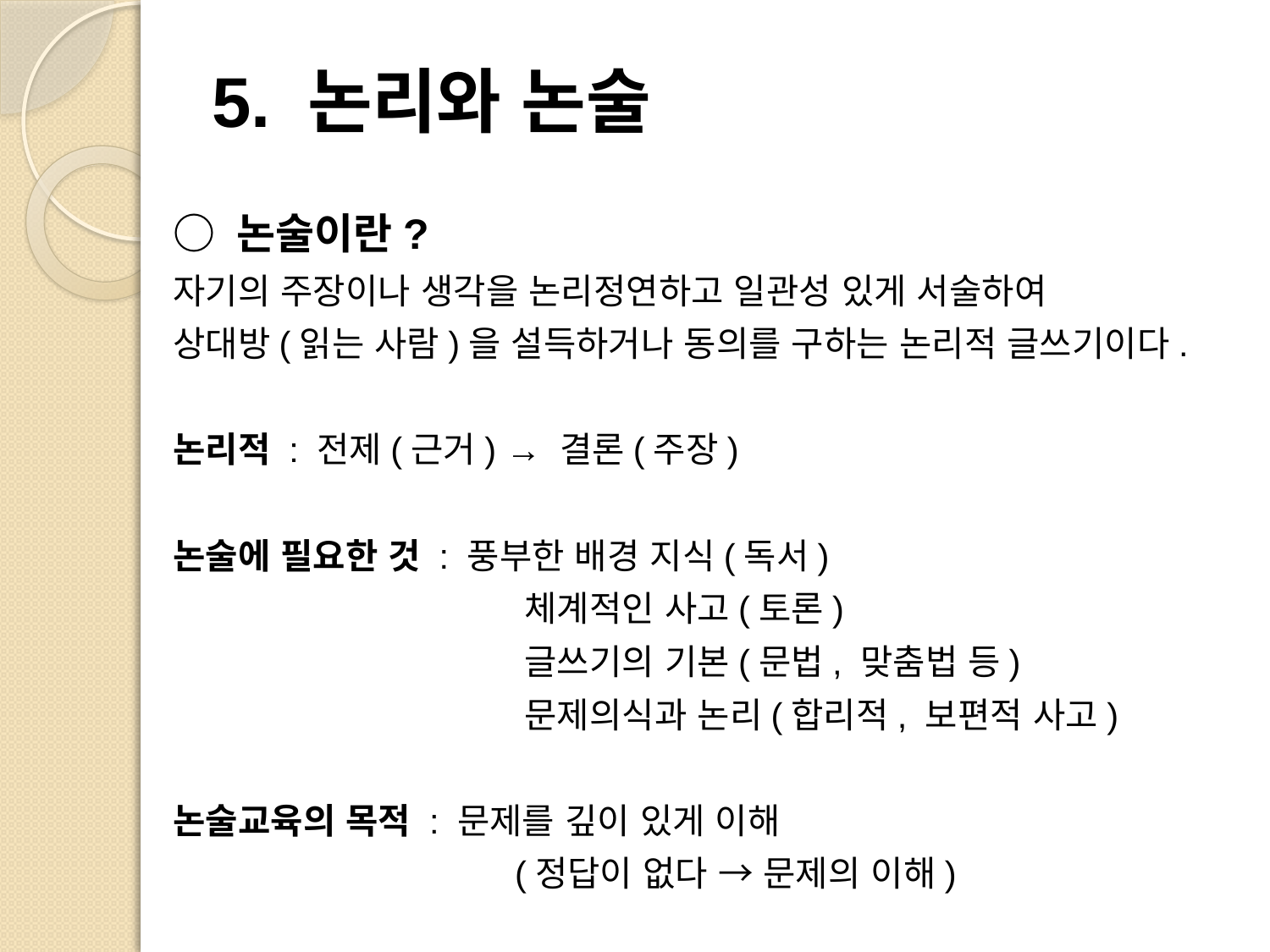

# 5. 논리와 논술
○ 논술이란?
자기의 주장이나 생각을 논리정연하고 일관성 있게 서술하여
상대방(읽는 사람)을 설득하거나 동의를 구하는 논리적 글쓰기이다.

논리적 : 전제(근거) → 결론(주장)

논술에 필요한 것 : 풍부한 배경 지식(독서)
			     체계적인 사고(토론)
			     글쓰기의 기본(문법, 맞춤법 등)
			     문제의식과 논리(합리적, 보편적 사고)

논술교육의 목적 : 문제를 깊이 있게 이해
			     (정답이 없다 → 문제의 이해)